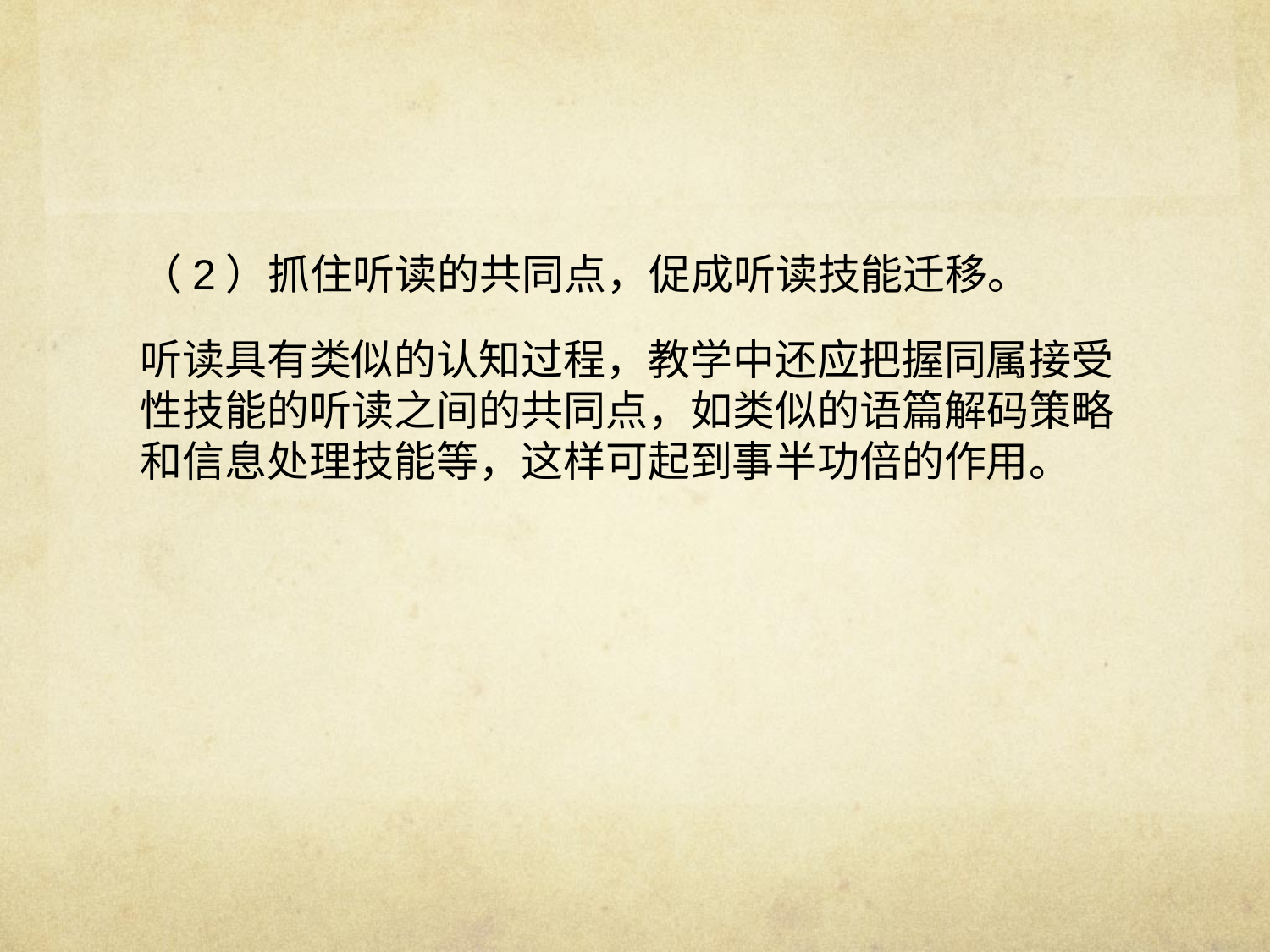

#
（2）抓住听读的共同点，促成听读技能迁移。
听读具有类似的认知过程，教学中还应把握同属接受性技能的听读之间的共同点，如类似的语篇解码策略和信息处理技能等，这样可起到事半功倍的作用。